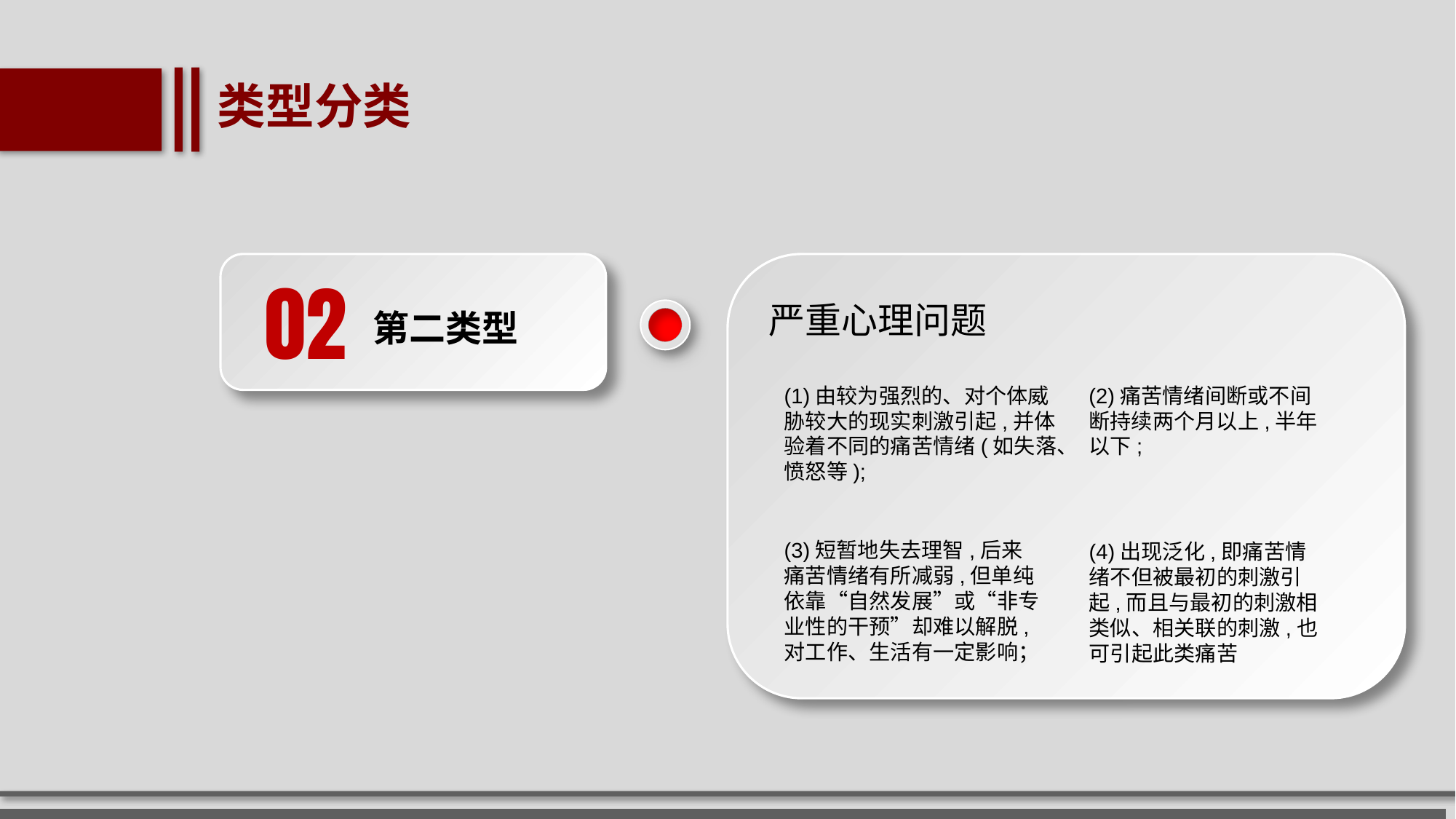

类型分类

02
严重心理问题
第二类型

(1)由较为强烈的、对个体威胁较大的现实刺激引起,并体验着不同的痛苦情绪(如失落、愤怒等);
(2)痛苦情绪间断或不间断持续两个月以上,半年以下;
(3)短暂地失去理智,后来痛苦情绪有所减弱,但单纯依靠“自然发展”或“非专业性的干预”却难以解脱,对工作、生活有一定影响；
(4)出现泛化,即痛苦情绪不但被最初的刺激引起,而且与最初的刺激相类似、相关联的刺激,也可引起此类痛苦